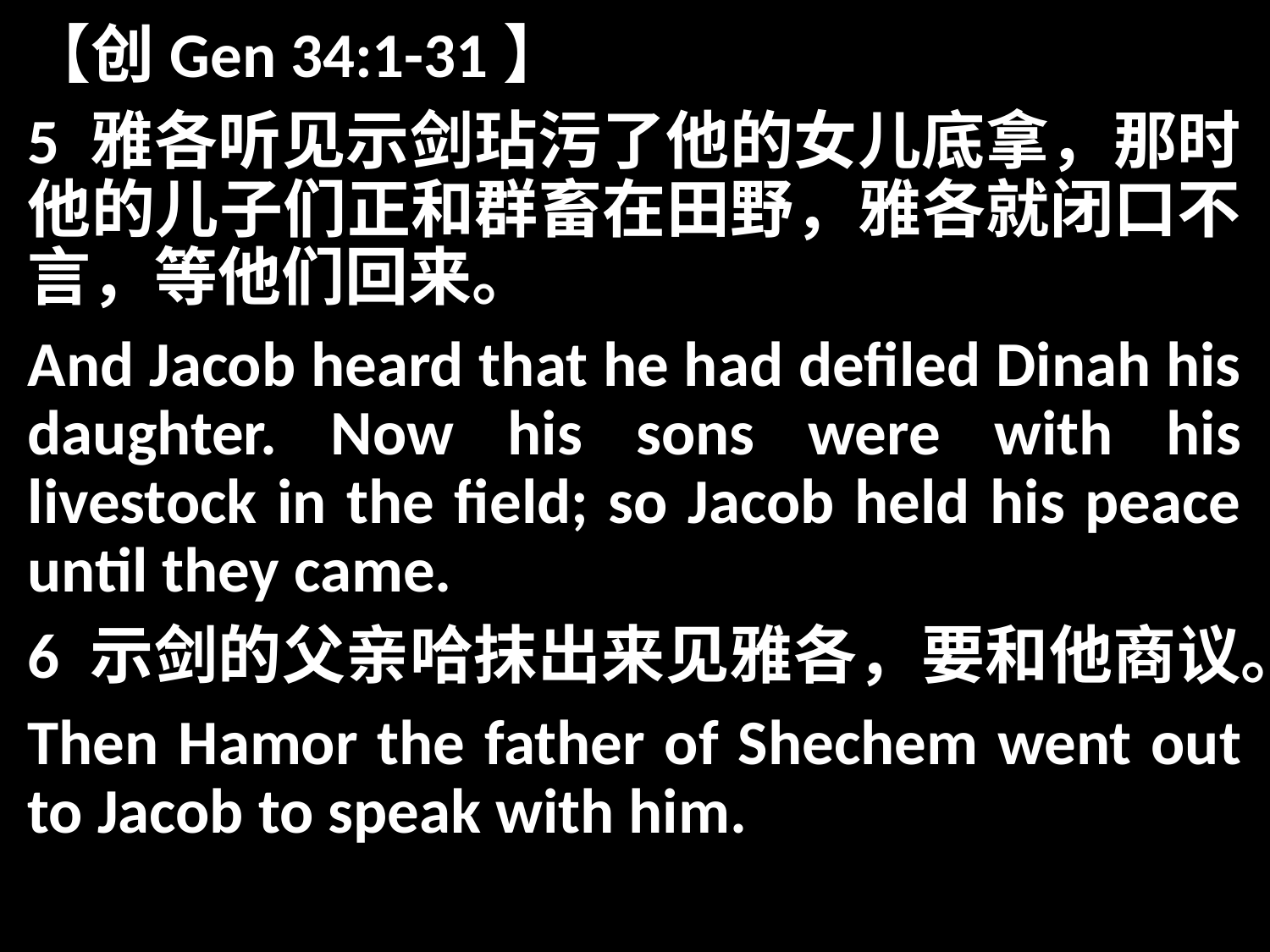

【创Gen 34:1-31】
5 雅各听见示剑玷污了他的女儿底拿，那时他的儿子们正和群畜在田野，雅各就闭口不言，等他们回来。
And Jacob heard that he had defiled Dinah his daughter. Now his sons were with his livestock in the field; so Jacob held his peace until they came.
6 示剑的父亲哈抹出来见雅各，要和他商议。
Then Hamor the father of Shechem went out to Jacob to speak with him.